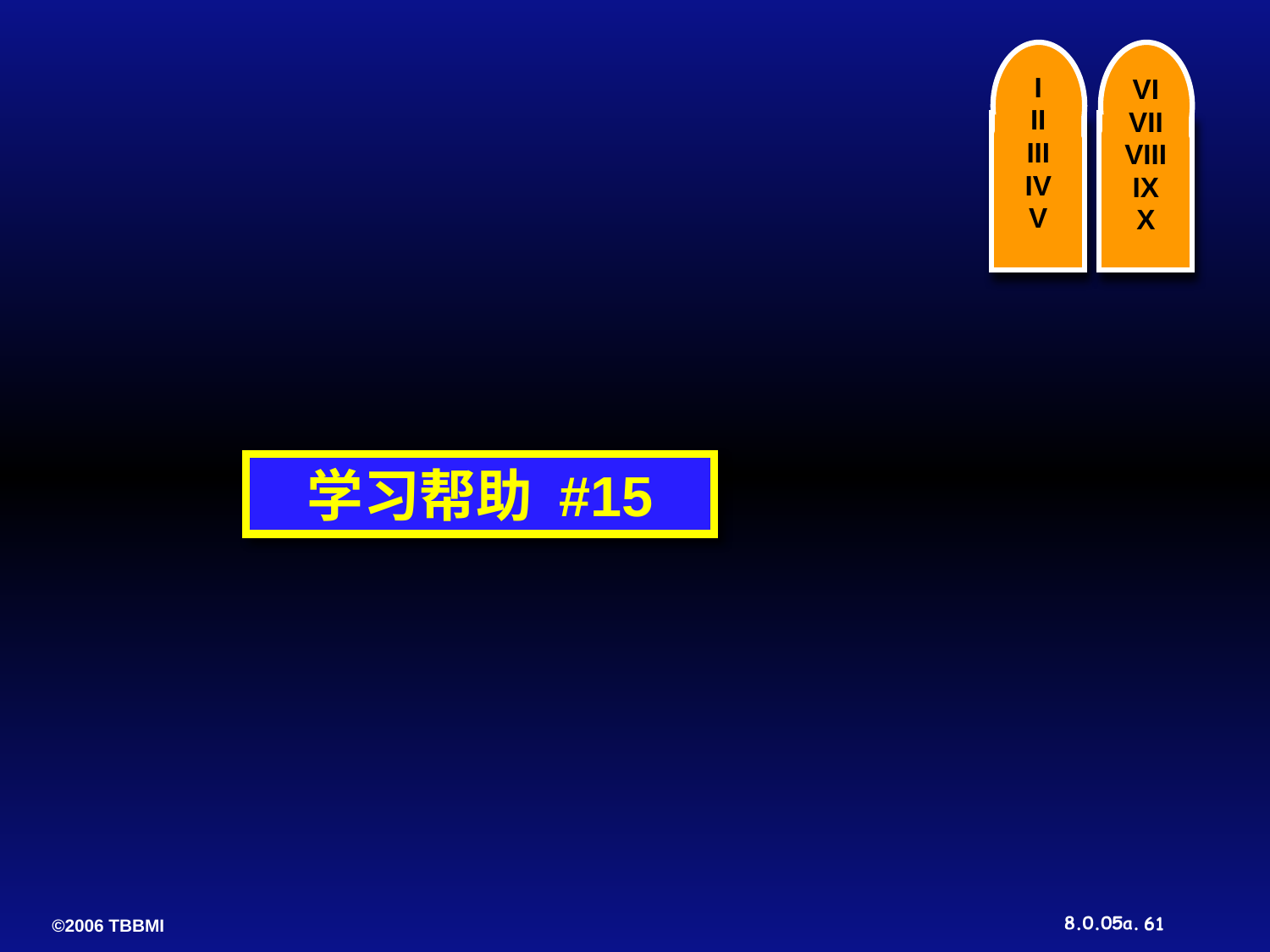

I
II
III
IV
V
VI
VII
VIII
IX
X

学习帮助 #15
61